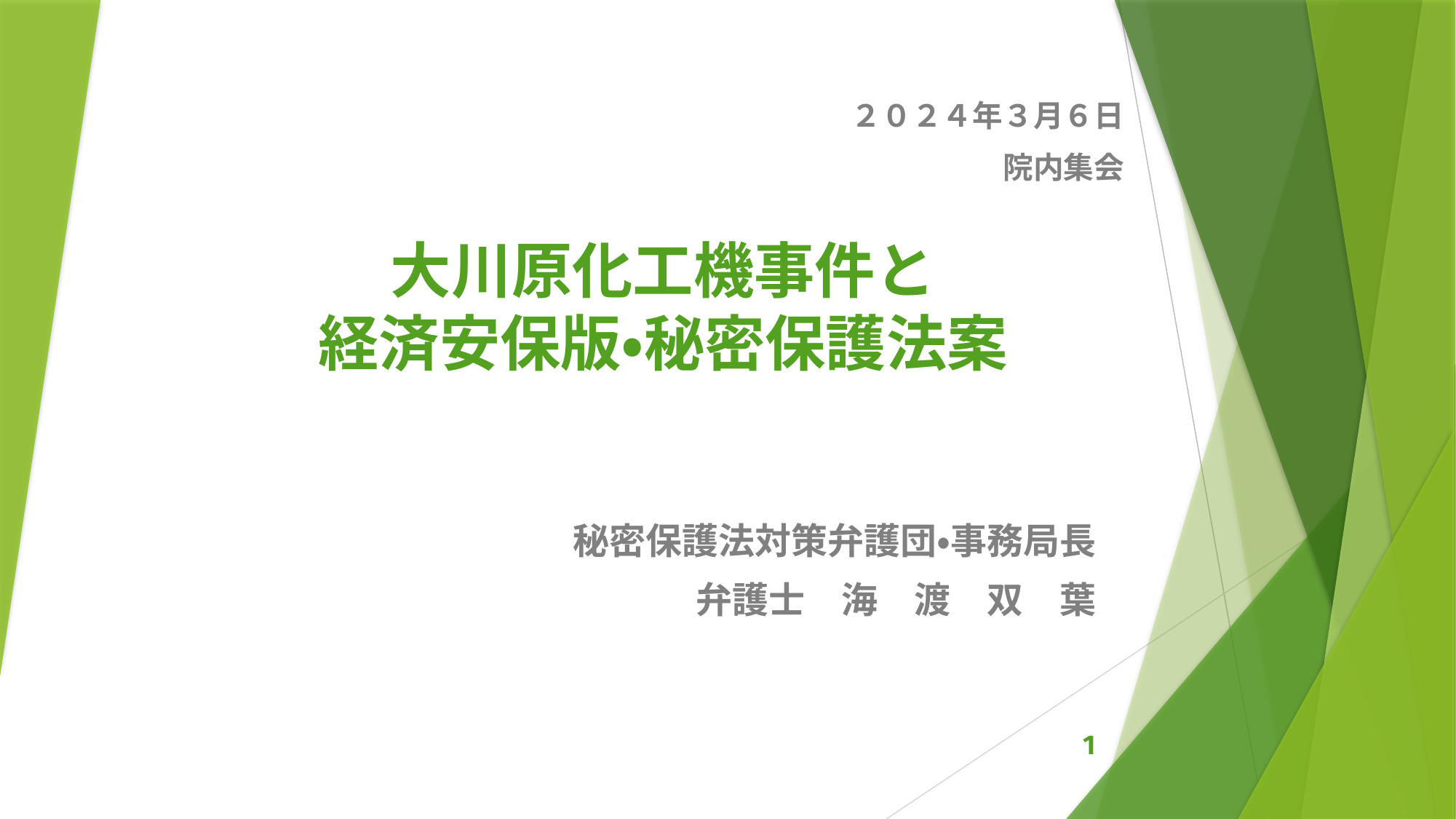

２０２４年３月６日
院内集会
# 大川原化工機事件と 経済安保版・秘密保護法案
秘密保護法対策弁護団・事務局長
弁護士　海　渡　双　葉
1